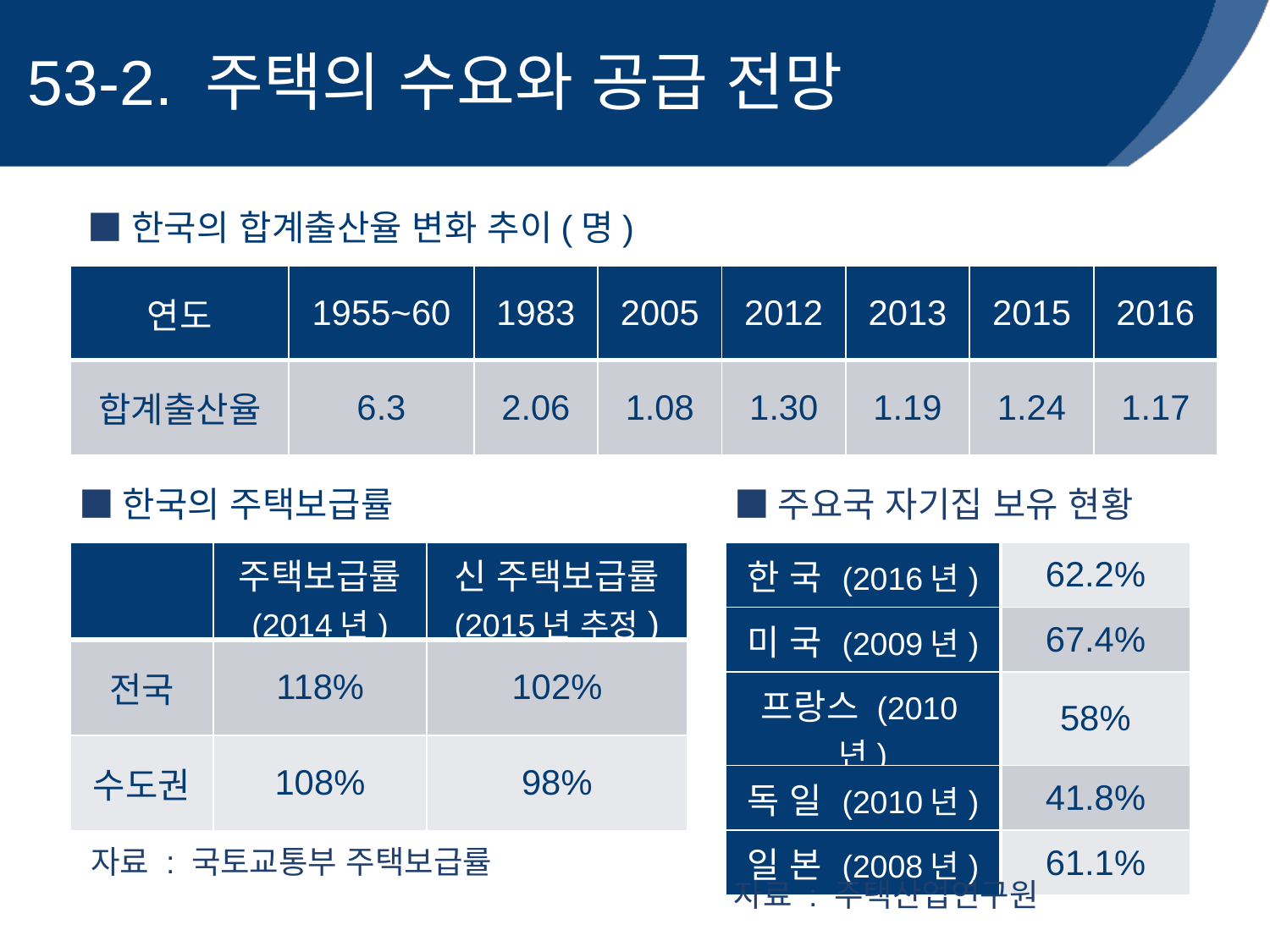

53-2. 주택의 수요와 공급 전망
■한국의 합계출산율 변화 추이(명)
| 연도 | 1955~60 | 1983 | 2005 | 2012 | 2013 | 2015 | 2016 |
| --- | --- | --- | --- | --- | --- | --- | --- |
| 합계출산율 | 6.3 | 2.06 | 1.08 | 1.30 | 1.19 | 1.24 | 1.17 |
■한국의 주택보급률
■주요국 자기집 보유 현황
|  | 주택보급률 (2014년) | 신 주택보급률 (2015년 추정) |
| --- | --- | --- |
| 전국 | 118% | 102% |
| 수도권 | 108% | 98% |
| 한 국 (2016년) | 62.2% |
| --- | --- |
| 미 국 (2009년) | 67.4% |
| 프랑스 (2010년) | 58% |
| 독 일 (2010년) | 41.8% |
| 일 본 (2008년) | 61.1% |
자료 : 국토교통부 주택보급률
자료 : 주택산업연구원